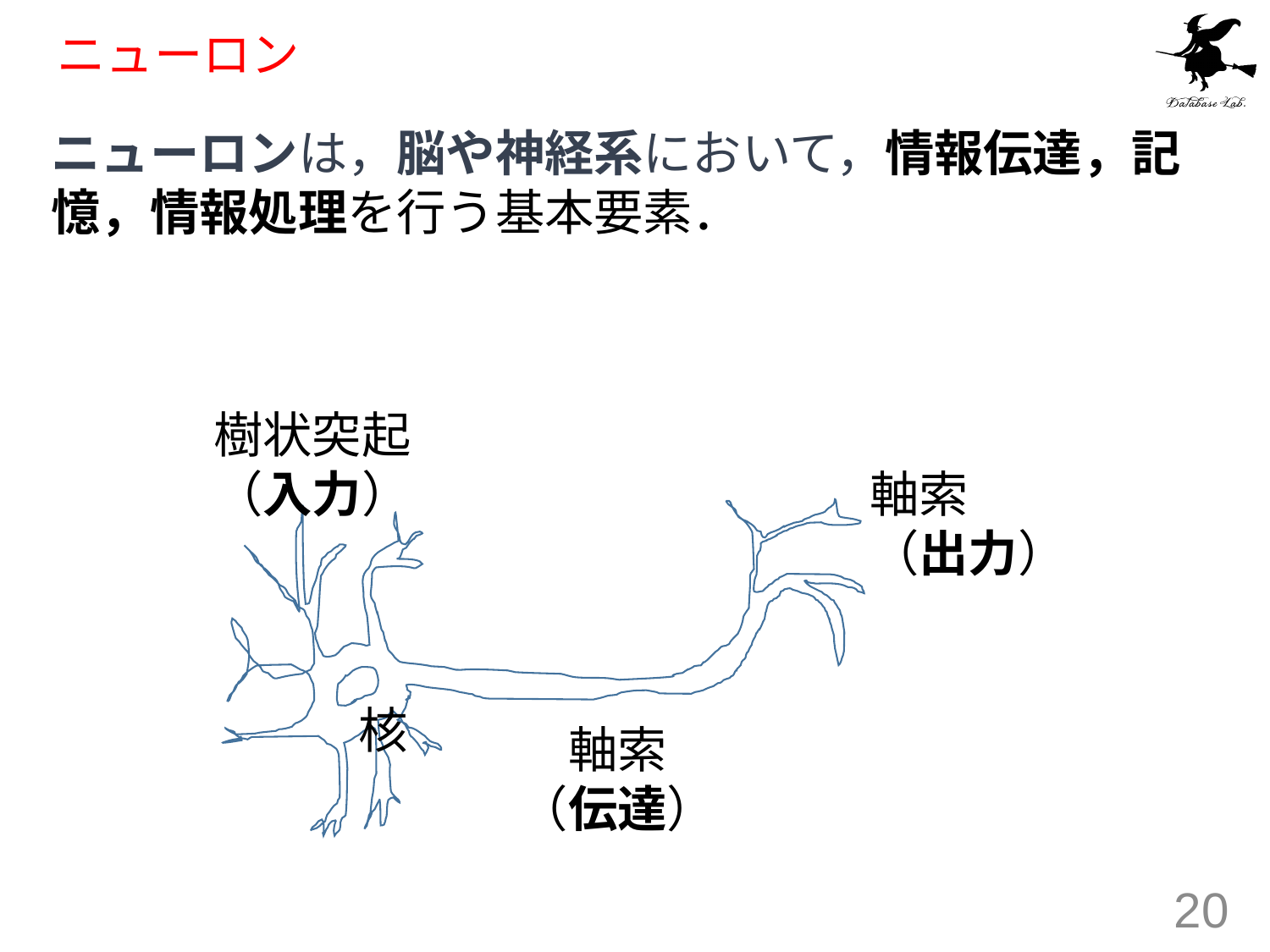

# ニューロン
ニューロンは，脳や神経系において，情報伝達，記憶，情報処理を行う基本要素．

樹状突起
（入力）
軸索
（出力）

核
軸索
（伝達）
20